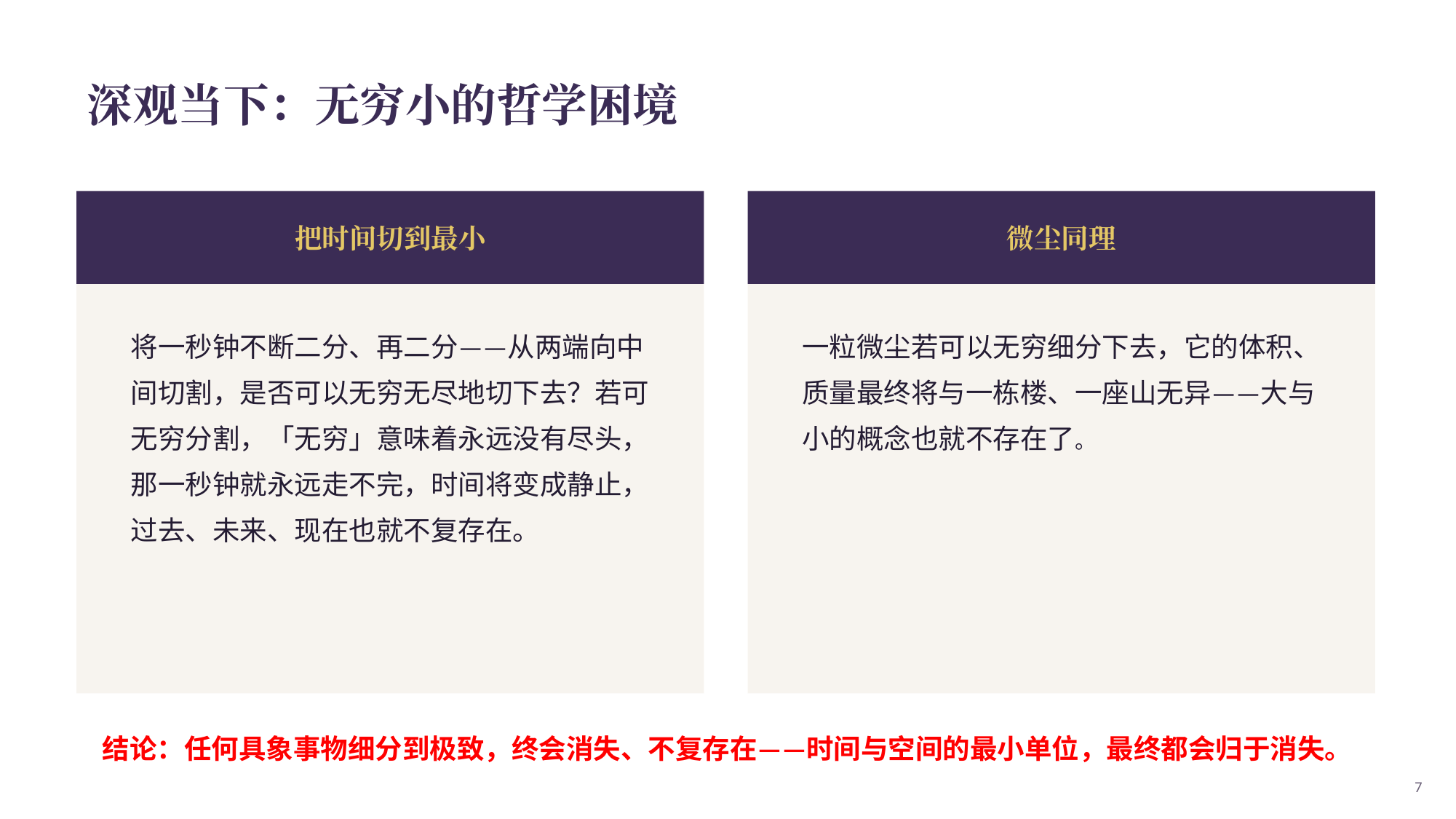

深观当下：无穷小的哲学困境

把时间切到最小

微尘同理
将一秒钟不断二分、再二分——从两端向中间切割，是否可以无穷无尽地切下去？若可无穷分割，「无穷」意味着永远没有尽头，那一秒钟就永远走不完，时间将变成静止，过去、未来、现在也就不复存在。
一粒微尘若可以无穷细分下去，它的体积、质量最终将与一栋楼、一座山无异——大与小的概念也就不存在了。
结论：任何具象事物细分到极致，终会消失、不复存在——时间与空间的最小单位，最终都会归于消失。
7